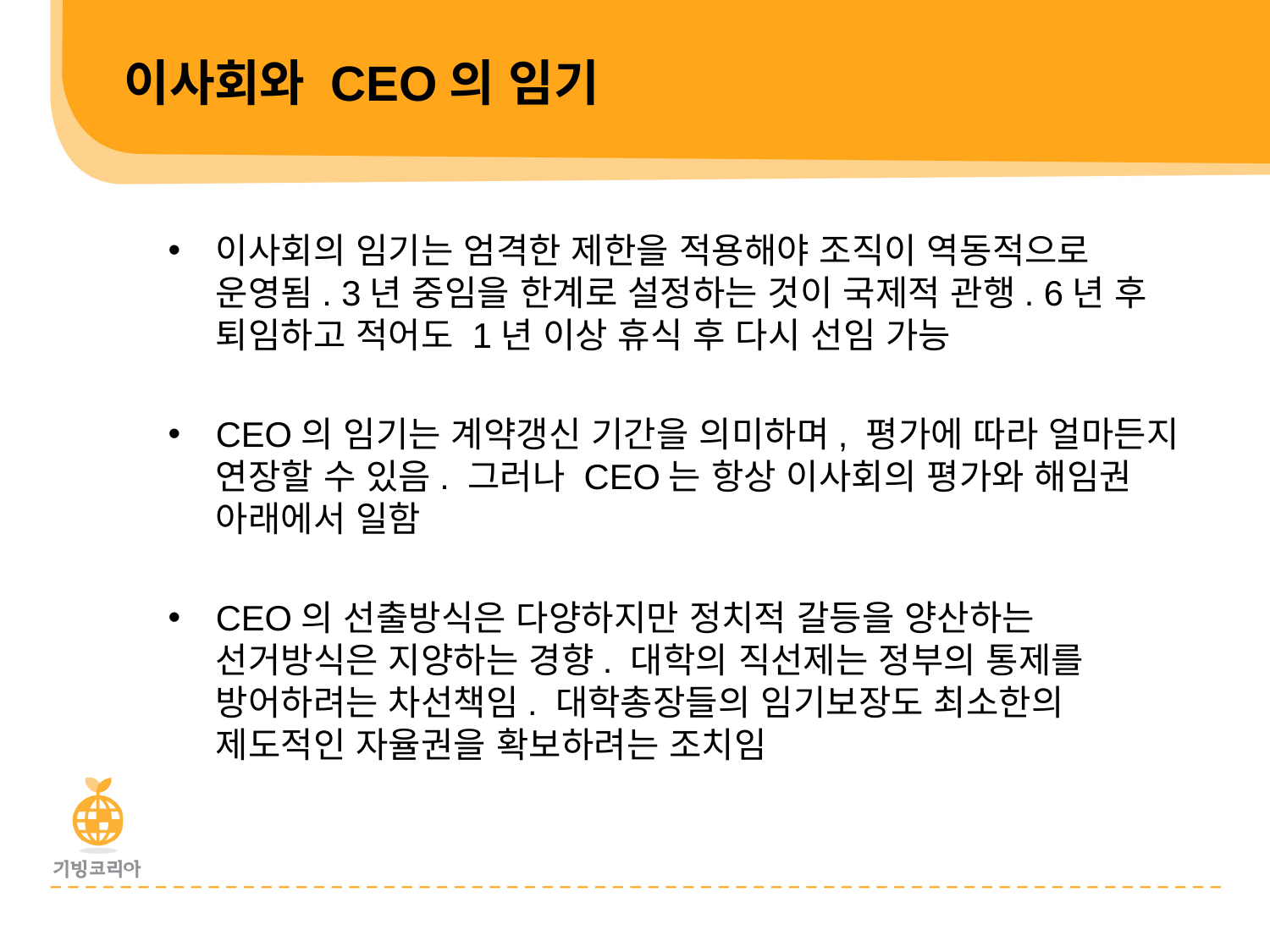

이사회와 CEO의 임기
이사회의 임기는 엄격한 제한을 적용해야 조직이 역동적으로 운영됨. 3년 중임을 한계로 설정하는 것이 국제적 관행. 6년 후 퇴임하고 적어도 1년 이상 휴식 후 다시 선임 가능

CEO의 임기는 계약갱신 기간을 의미하며, 평가에 따라 얼마든지 연장할 수 있음. 그러나 CEO는 항상 이사회의 평가와 해임권 아래에서 일함

CEO의 선출방식은 다양하지만 정치적 갈등을 양산하는 선거방식은 지양하는 경향. 대학의 직선제는 정부의 통제를 방어하려는 차선책임. 대학총장들의 임기보장도 최소한의 제도적인 자율권을 확보하려는 조치임